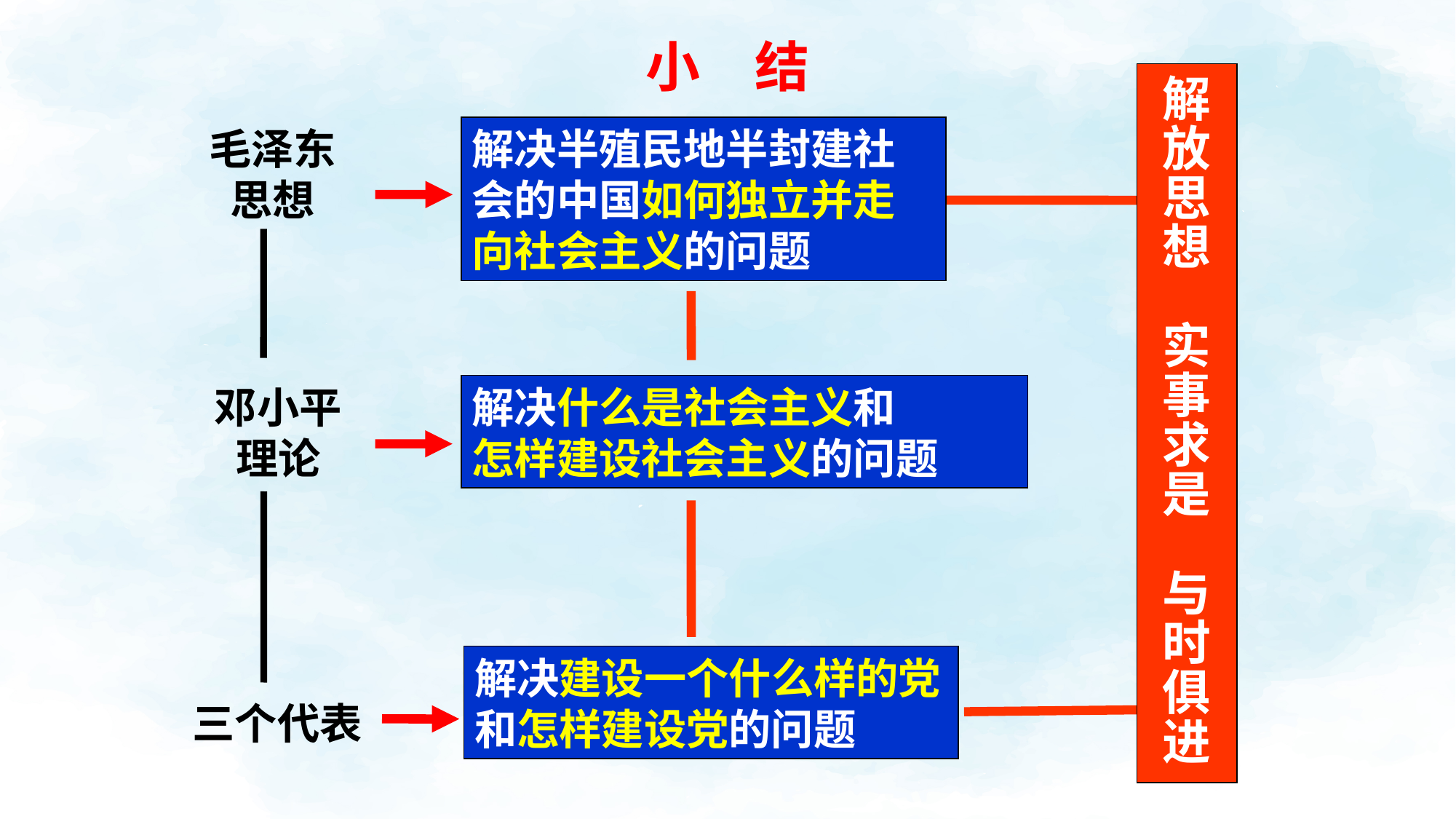

小　结
解
放
思
想

实
事
求
是

与
时
俱
进
毛泽东思想
解决半殖民地半封建社会的中国如何独立并走向社会主义的问题

邓小平
理论
解决什么是社会主义和
怎样建设社会主义的问题

解决建设一个什么样的党和怎样建设党的问题
三个代表